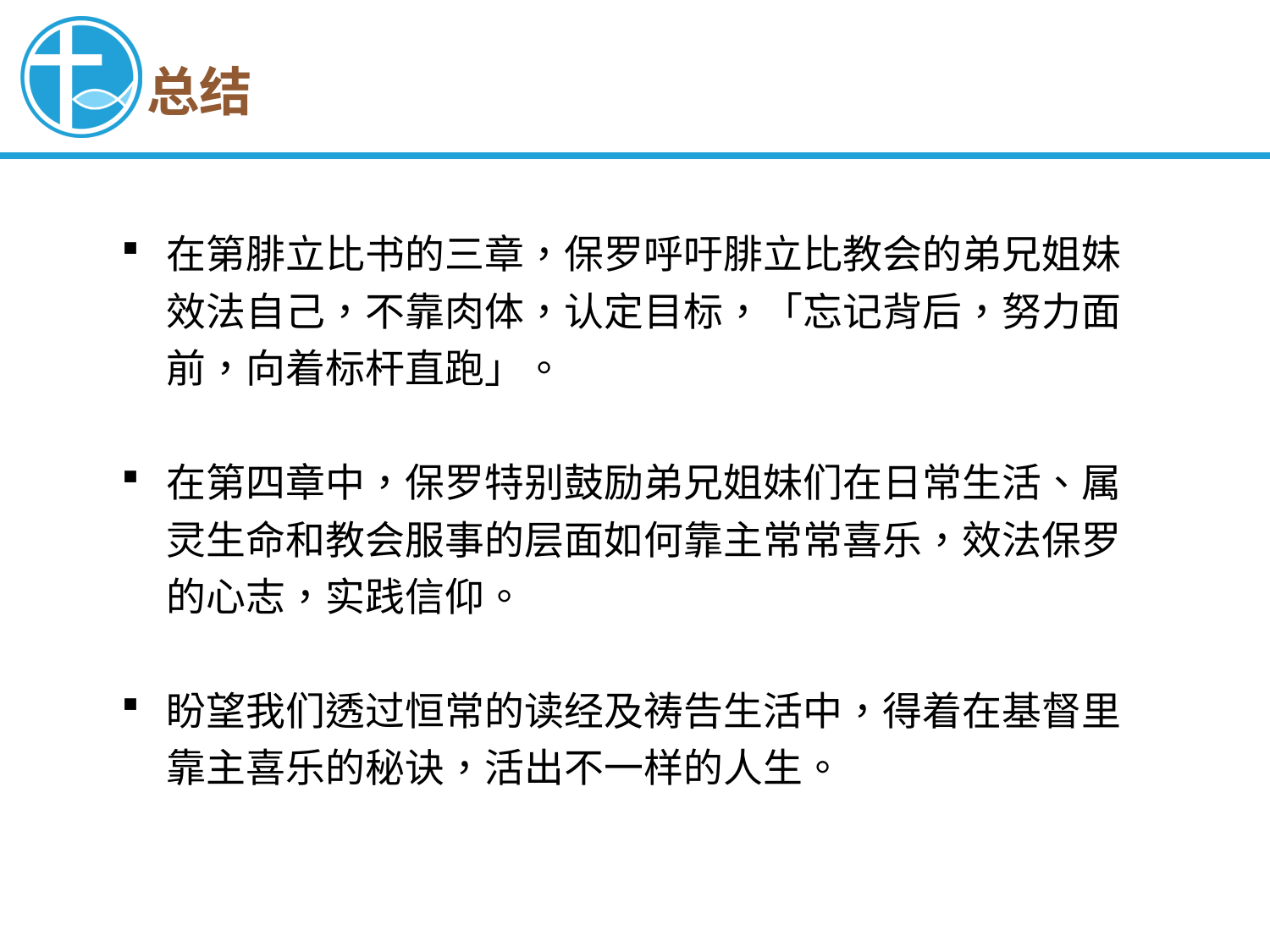

总结
在第腓立比书的三章，保罗呼吁腓立比教会的弟兄姐妹效法自己，不靠肉体，认定目标，「忘记背后，努力面前，向着标杆直跑」。

在第四章中，保罗特别鼓励弟兄姐妹们在日常生活、属灵生命和教会服事的层面如何靠主常常喜乐，效法保罗的心志，实践信仰。

盼望我们透过恒常的读经及祷告生活中，得着在基督里靠主喜乐的秘诀，活出不一样的人生。